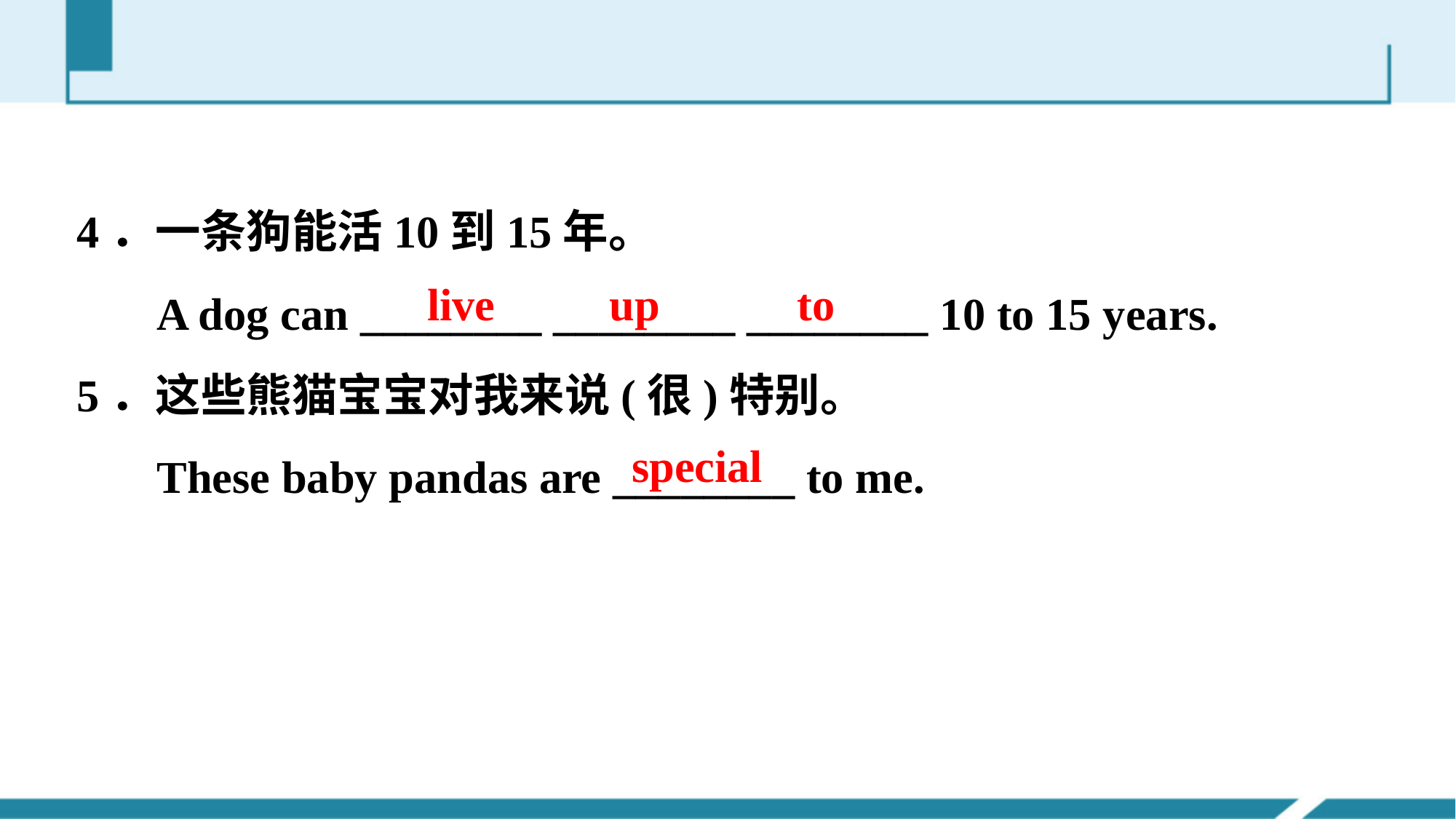

4．一条狗能活10到15年。
       A dog can ________ ________ ________ 10 to 15 years.
5．这些熊猫宝宝对我来说(很)特别。
       These baby pandas are ________ to me.
live          up            to
special